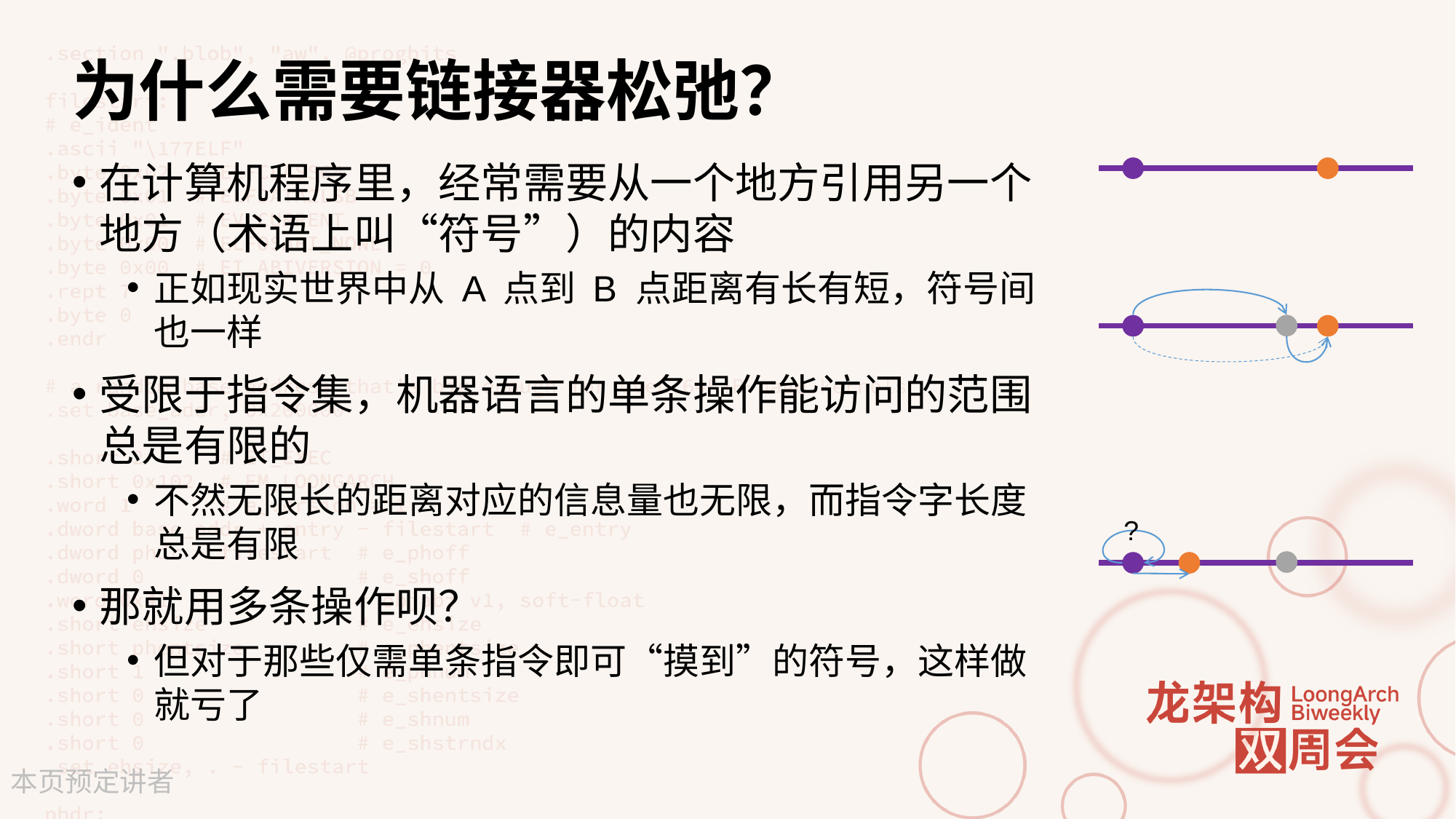

# 为什么需要链接器松弛？
在计算机程序里，经常需要从一个地方引用另一个地方（术语上叫“符号”）的内容
正如现实世界中从 A 点到 B 点距离有长有短，符号间也一样
受限于指令集，机器语言的单条操作能访问的范围总是有限的
不然无限长的距离对应的信息量也无限，而指令字长度总是有限
那就用多条操作呗？
但对于那些仅需单条指令即可“摸到”的符号，这样做就亏了

?